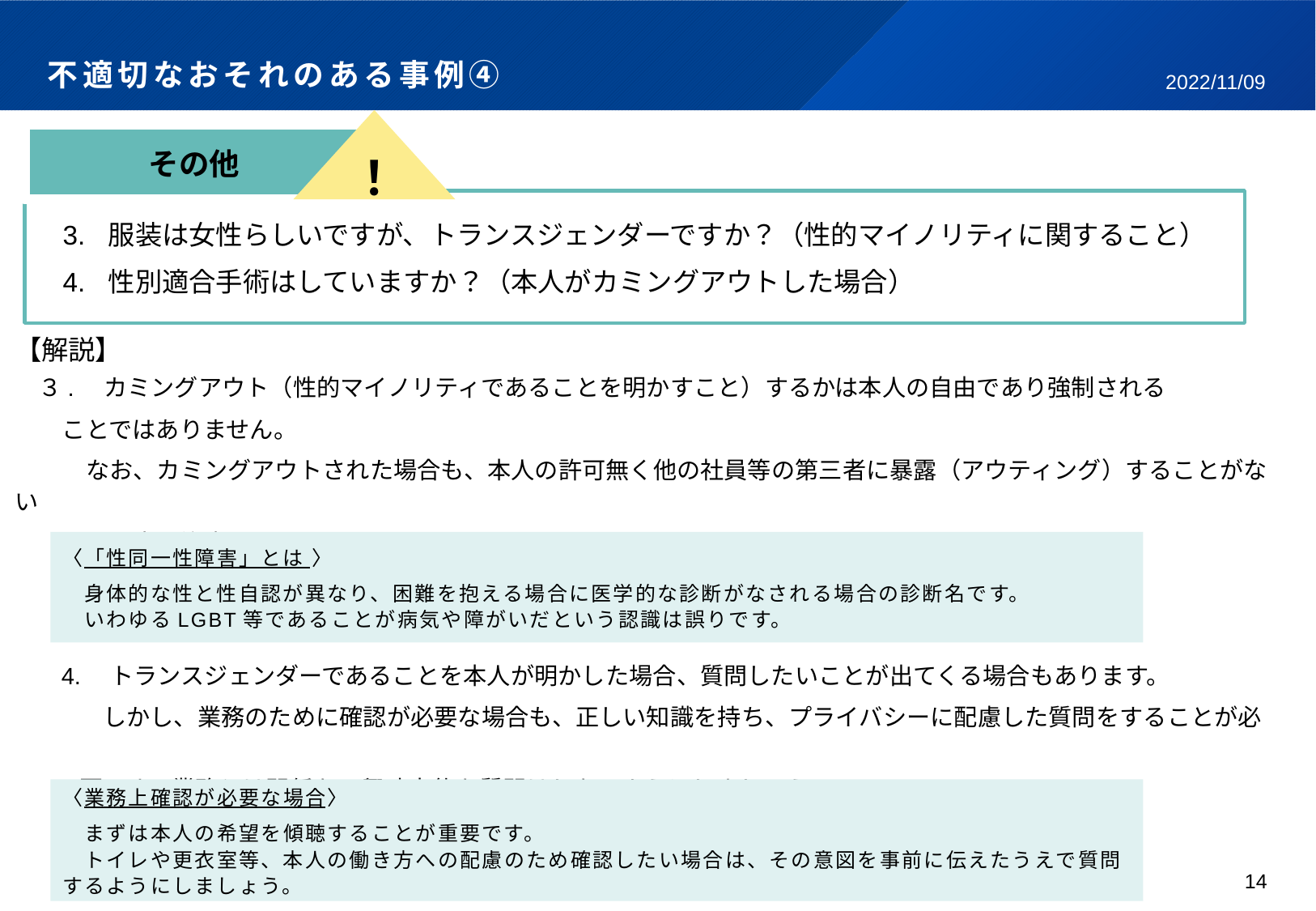

# 不適切なおそれのある事例④
2022/11/09
！
その他
服装は女性らしいですが、トランスジェンダーですか？（性的マイノリティに関すること）
性別適合手術はしていますか？（本人がカミングアウトした場合）
【解説】
　３.　カミングアウト（性的マイノリティであることを明かすこと）するかは本人の自由であり強制される
　　ことではありません。
　　　なお、カミングアウトされた場合も、本人の許可無く他の社員等の第三者に暴露（アウティング）することがない
　　ように十分注意しましょう。
〈「性同一性障害」とは 〉

　身体的な性と性自認が異なり、困難を抱える場合に医学的な診断がなされる場合の診断名です。
　いわゆるLGBT等であることが病気や障がいだという認識は誤りです。
　4.　トランスジェンダーであることを本人が明かした場合、質問したいことが出てくる場合もあります。
　　　しかし、業務のために確認が必要な場合も、正しい知識を持ち、プライバシーに配慮した質問をすることが必
　　要です。業務とは関係ない興味本位な質問はしないようにしましょう。
〈業務上確認が必要な場合〉

　まずは本人の希望を傾聴することが重要です。
　トイレや更衣室等、本人の働き方への配慮のため確認したい場合は、その意図を事前に伝えたうえで質問するようにしましょう。
14